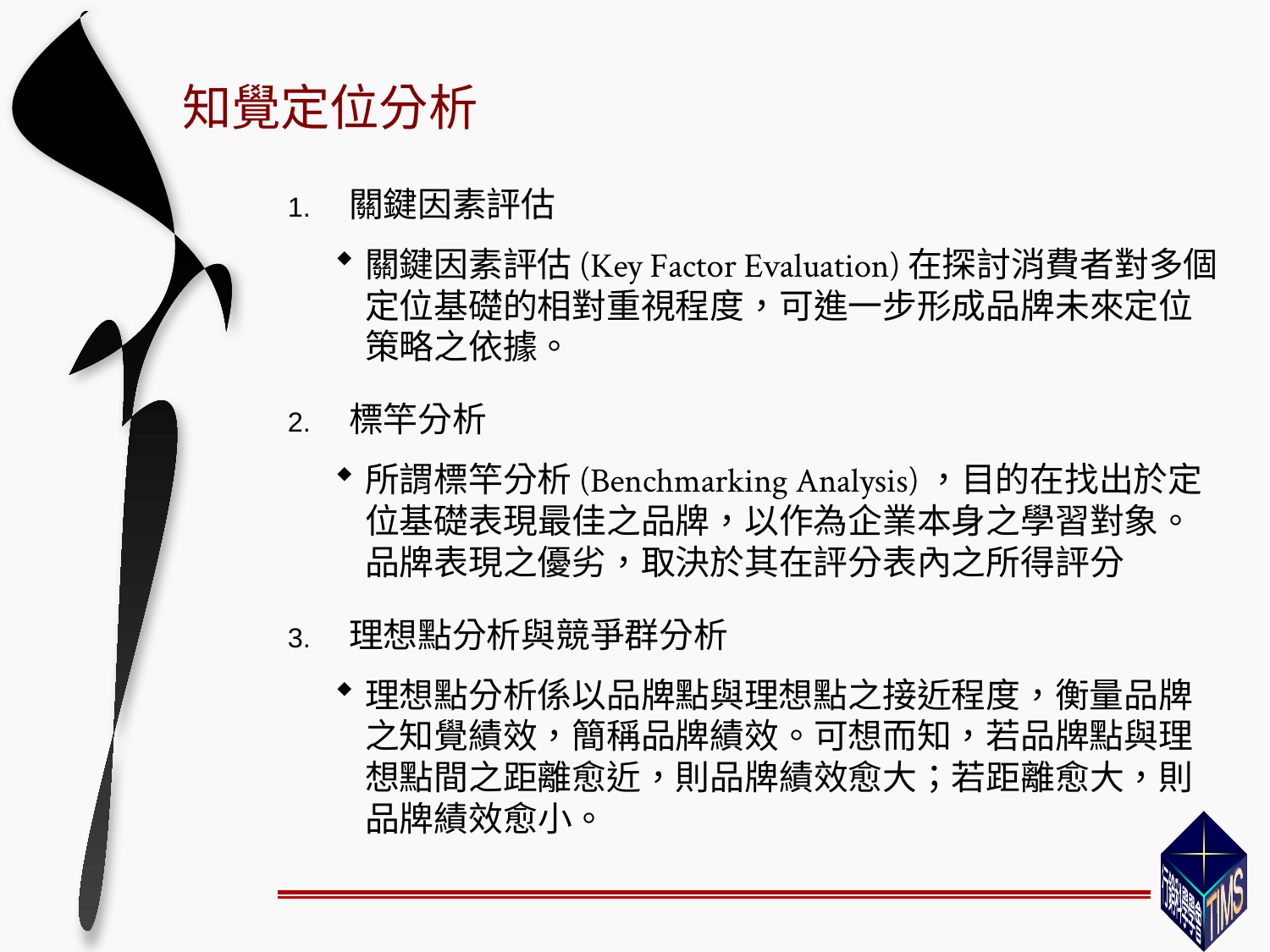

# 知覺定位分析
關鍵因素評估
關鍵因素評估(Key Factor Evaluation)在探討消費者對多個定位基礎的相對重視程度，可進一步形成品牌未來定位策略之依據。
標竿分析
所謂標竿分析(Benchmarking Analysis)，目的在找出於定位基礎表現最佳之品牌，以作為企業本身之學習對象。品牌表現之優劣，取決於其在評分表內之所得評分
理想點分析與競爭群分析
理想點分析係以品牌點與理想點之接近程度，衡量品牌之知覺績效，簡稱品牌績效。可想而知，若品牌點與理想點間之距離愈近，則品牌績效愈大；若距離愈大，則品牌績效愈小。